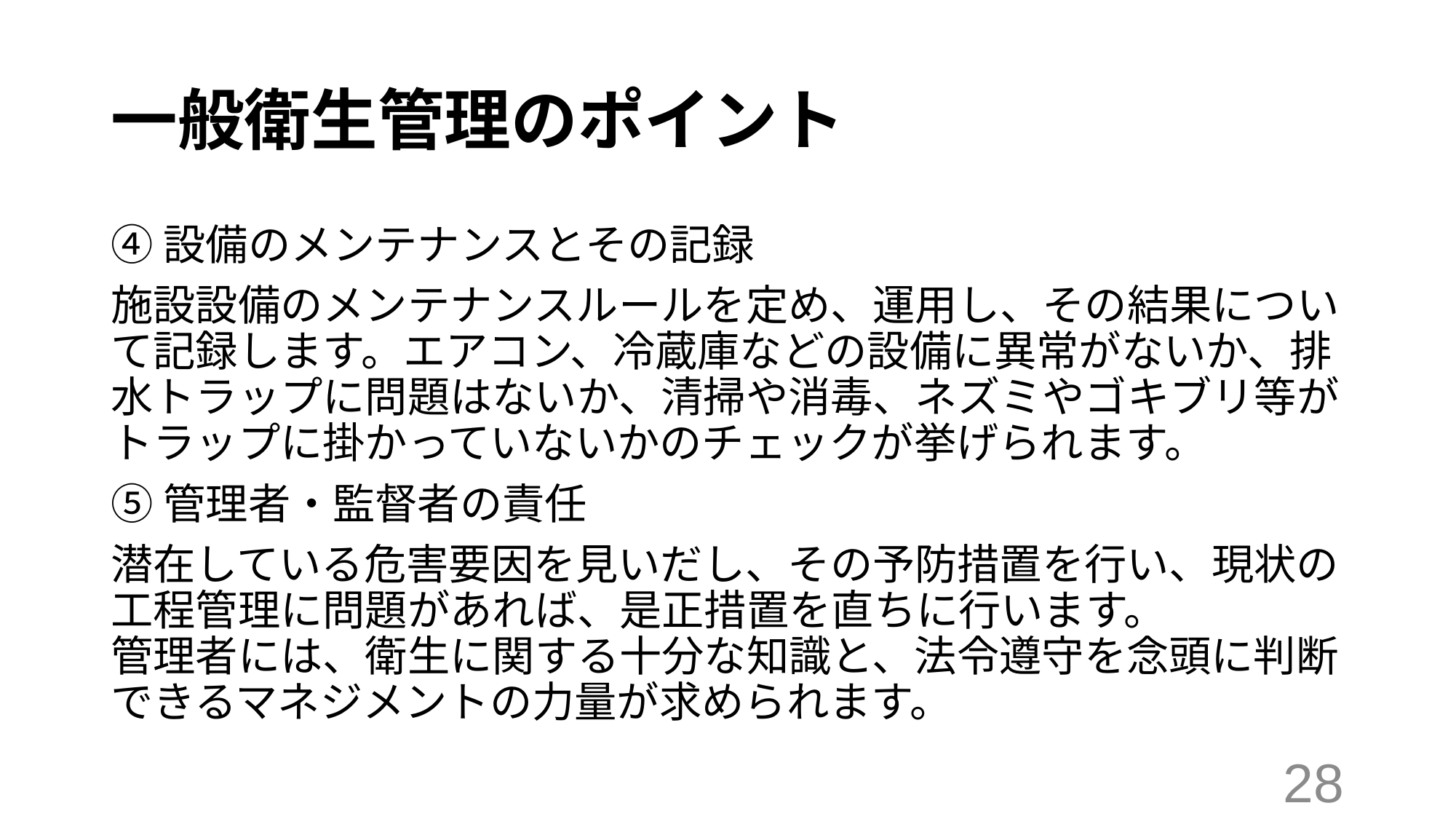

# 一般衛生管理のポイント
④設備のメンテナンスとその記録
施設設備のメンテナンスルールを定め、運用し、その結果について記録します。エアコン、冷蔵庫などの設備に異常がないか、排水トラップに問題はないか、清掃や消毒、ネズミやゴキブリ等がトラップに掛かっていないかのチェックが挙げられます。
⑤管理者・監督者の責任
潜在している危害要因を見いだし、その予防措置を行い、現状の工程管理に問題があれば、是正措置を直ちに行います。
管理者には、衛生に関する十分な知識と、法令遵守を念頭に判断できるマネジメントの力量が求められます。
28